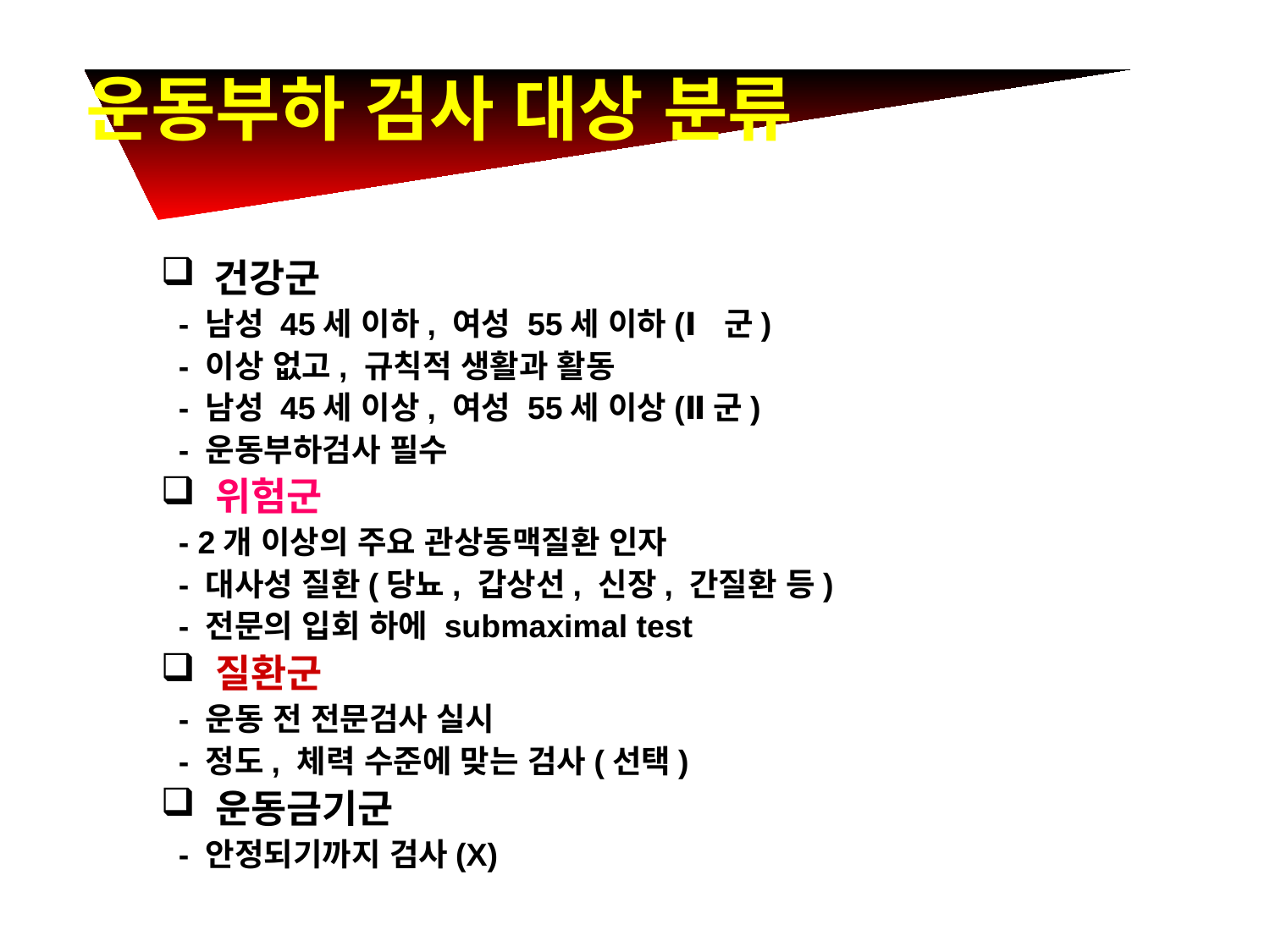

운동부하 검사 대상 분류
 건강군
  - 남성 45세 이하, 여성 55세 이하(Ⅰ군)
  - 이상 없고, 규칙적 생활과 활동
  - 남성 45세 이상, 여성 55세 이상(Ⅱ군)
  - 운동부하검사 필수
 위험군
  - 2개 이상의 주요 관상동맥질환 인자
  - 대사성 질환(당뇨, 갑상선, 신장, 간질환 등)
  - 전문의 입회 하에 submaximal test
 질환군
  - 운동 전 전문검사 실시
  - 정도, 체력 수준에 맞는 검사(선택)
 운동금기군
  - 안정되기까지 검사(X)